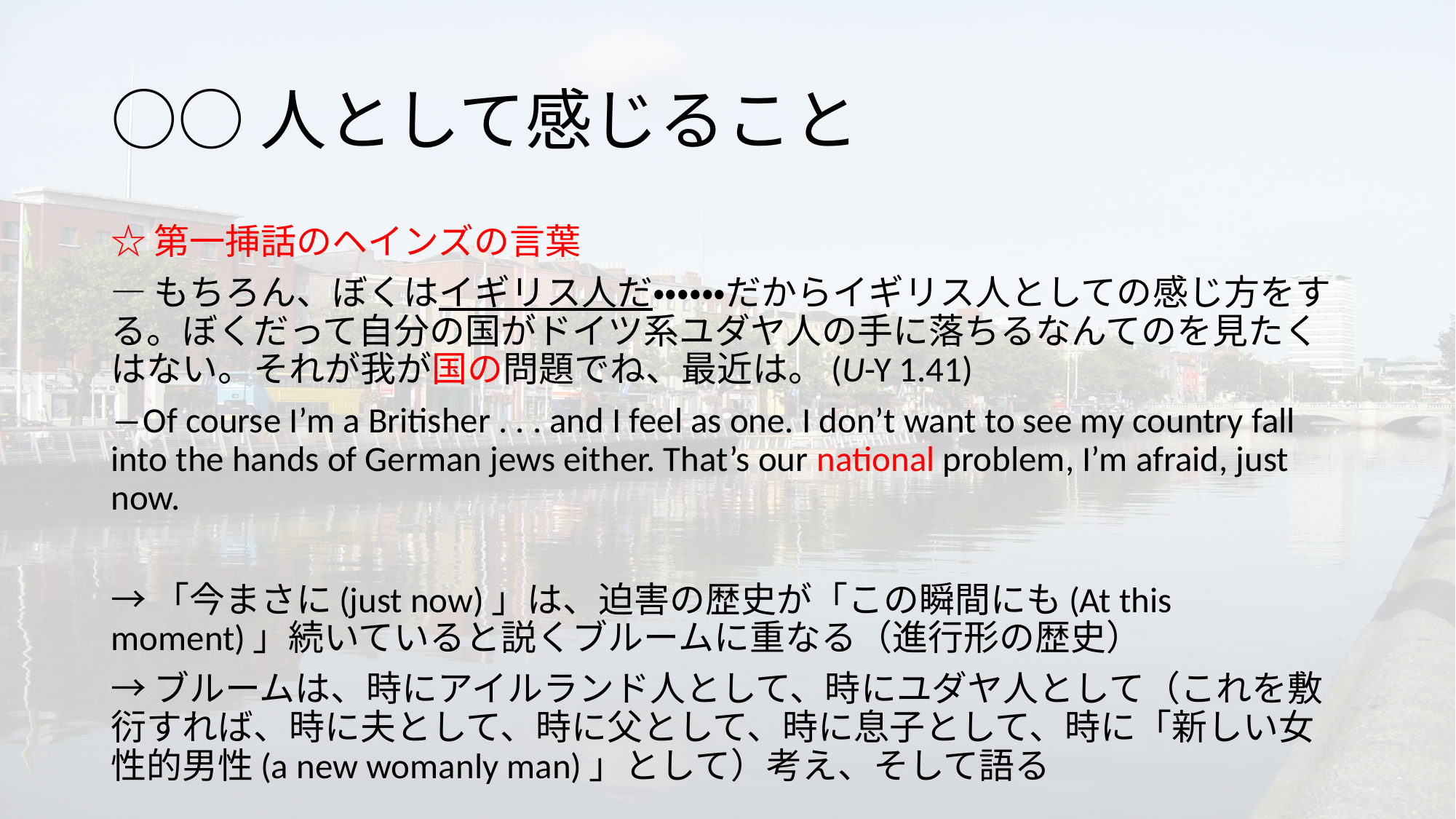

# ○○人として感じること
☆第一挿話のヘインズの言葉
―もちろん、ぼくはイギリス人だ・・・・・・だからイギリス人としての感じ方をする。ぼくだって自分の国がドイツ系ユダヤ人の手に落ちるなんてのを見たくはない。それが我が国の問題でね、最近は。(U-Y 1.41)
―Of course I’m a Britisher . . . and I feel as one. I don’t want to see my country fall into the hands of German jews either. That’s our national problem, I’m afraid, just now.

→「今まさに(just now)」は、迫害の歴史が「この瞬間にも(At this moment)」続いていると説くブルームに重なる（進行形の歴史）
→ブルームは、時にアイルランド人として、時にユダヤ人として（これを敷衍すれば、時に夫として、時に父として、時に息子として、時に「新しい女性的男性(a new womanly man)」として）考え、そして語る